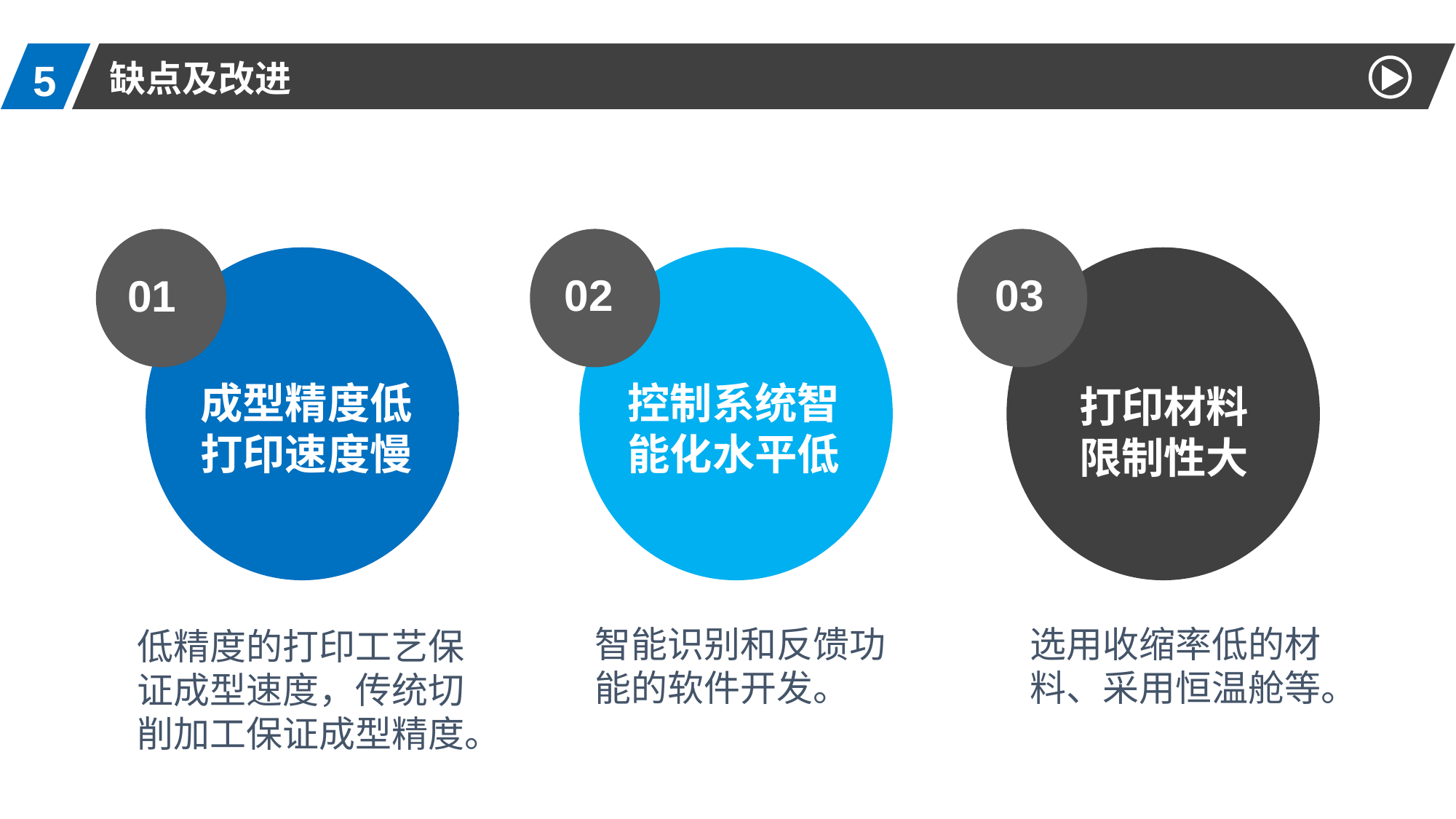

5
缺点及改进

02
03
01
成型精度低打印速度慢
控制系统智能化水平低
打印材料限制性大
智能识别和反馈功能的软件开发。
选用收缩率低的材料、采用恒温舱等。
低精度的打印工艺保证成型速度，传统切削加工保证成型精度。